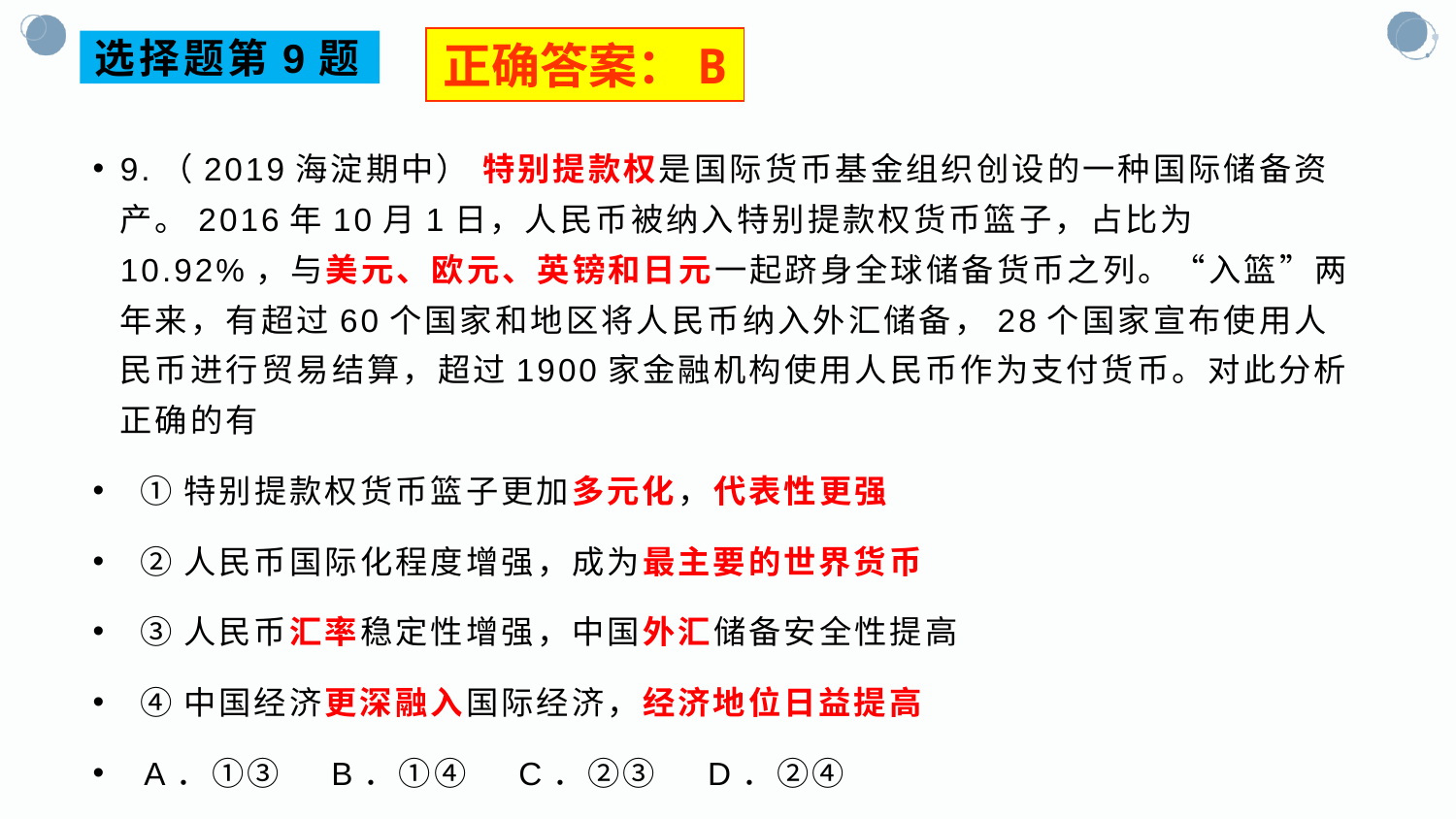

正确答案：B
# 选择题第9题
9.（2019海淀期中） 特别提款权是国际货币基金组织创设的一种国际储备资产。2016年10月1日，人民币被纳入特别提款权货币篮子，占比为10.92%，与美元、欧元、英镑和日元一起跻身全球储备货币之列。“入篮”两年来，有超过60个国家和地区将人民币纳入外汇储备，28个国家宣布使用人民币进行贸易结算，超过1900家金融机构使用人民币作为支付货币。对此分析正确的有
  ①特别提款权货币篮子更加多元化，代表性更强
  ②人民币国际化程度增强，成为最主要的世界货币
  ③人民币汇率稳定性增强，中国外汇储备安全性提高
  ④中国经济更深融入国际经济，经济地位日益提高
  A．①③    B．①④    C．②③    D．②④